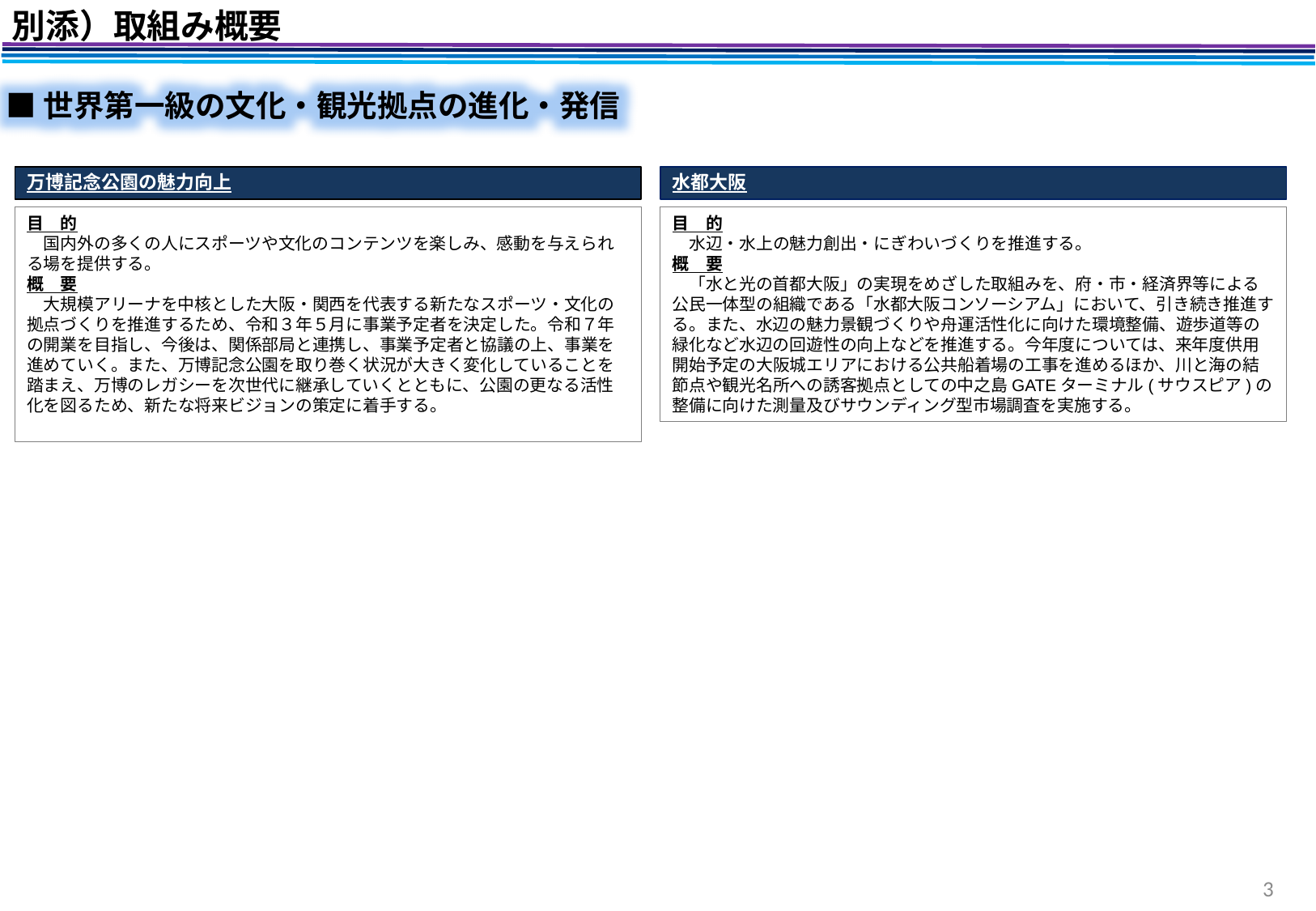

別添）取組み概要
■世界第一級の文化・観光拠点の進化・発信
万博記念公園の魅力向上
目　的
　国内外の多くの人にスポーツや文化のコンテンツを楽しみ、感動を与えられる場を提供する。
概　要
　大規模アリーナを中核とした大阪・関西を代表する新たなスポーツ・文化の拠点づくりを推進するため、令和３年５月に事業予定者を決定した。令和７年の開業を目指し、今後は、関係部局と連携し、事業予定者と協議の上、事業を進めていく。また、万博記念公園を取り巻く状況が大きく変化していることを踏まえ、万博のレガシーを次世代に継承していくとともに、公園の更なる活性化を図るため、新たな将来ビジョンの策定に着手する。

水都大阪
目　的
　水辺・水上の魅力創出・にぎわいづくりを推進する。
概　要
　「水と光の首都大阪」の実現をめざした取組みを、府・市・経済界等による公民一体型の組織である「水都大阪コンソーシアム」において、引き続き推進する。また、水辺の魅力景観づくりや舟運活性化に向けた環境整備、遊歩道等の緑化など水辺の回遊性の向上などを推進する。今年度については、来年度供用開始予定の大阪城エリアにおける公共船着場の工事を進めるほか、川と海の結節点や観光名所への誘客拠点としての中之島GATEターミナル(サウスピア)の整備に向けた測量及びサウンディング型市場調査を実施する。
3